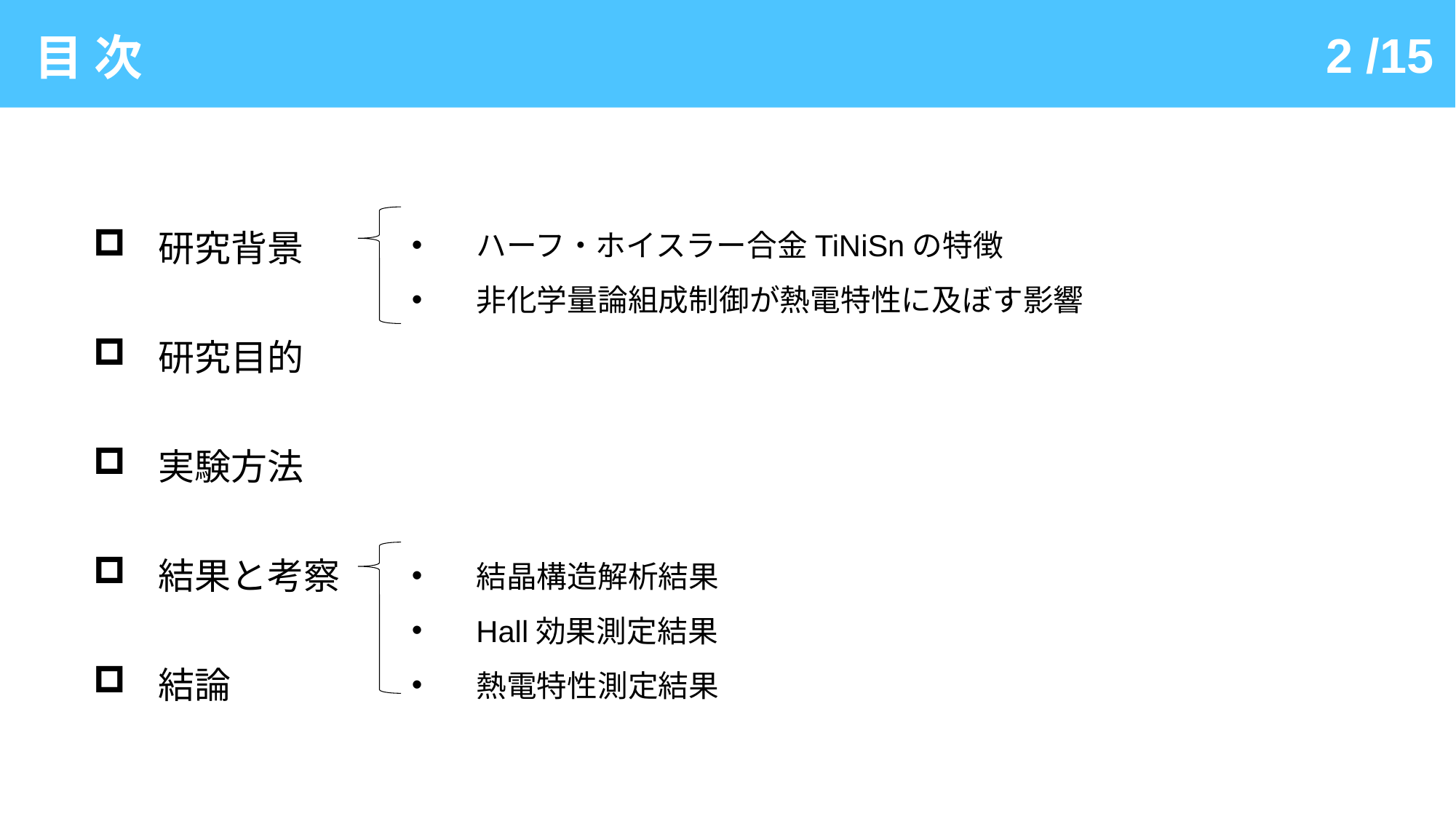

目 次
2 /15
研究背景
研究目的
実験方法
結果と考察
結論
ハーフ・ホイスラー合金TiNiSnの特徴
非化学量論組成制御が熱電特性に及ぼす影響

結晶構造解析結果
Hall効果測定結果
熱電特性測定結果